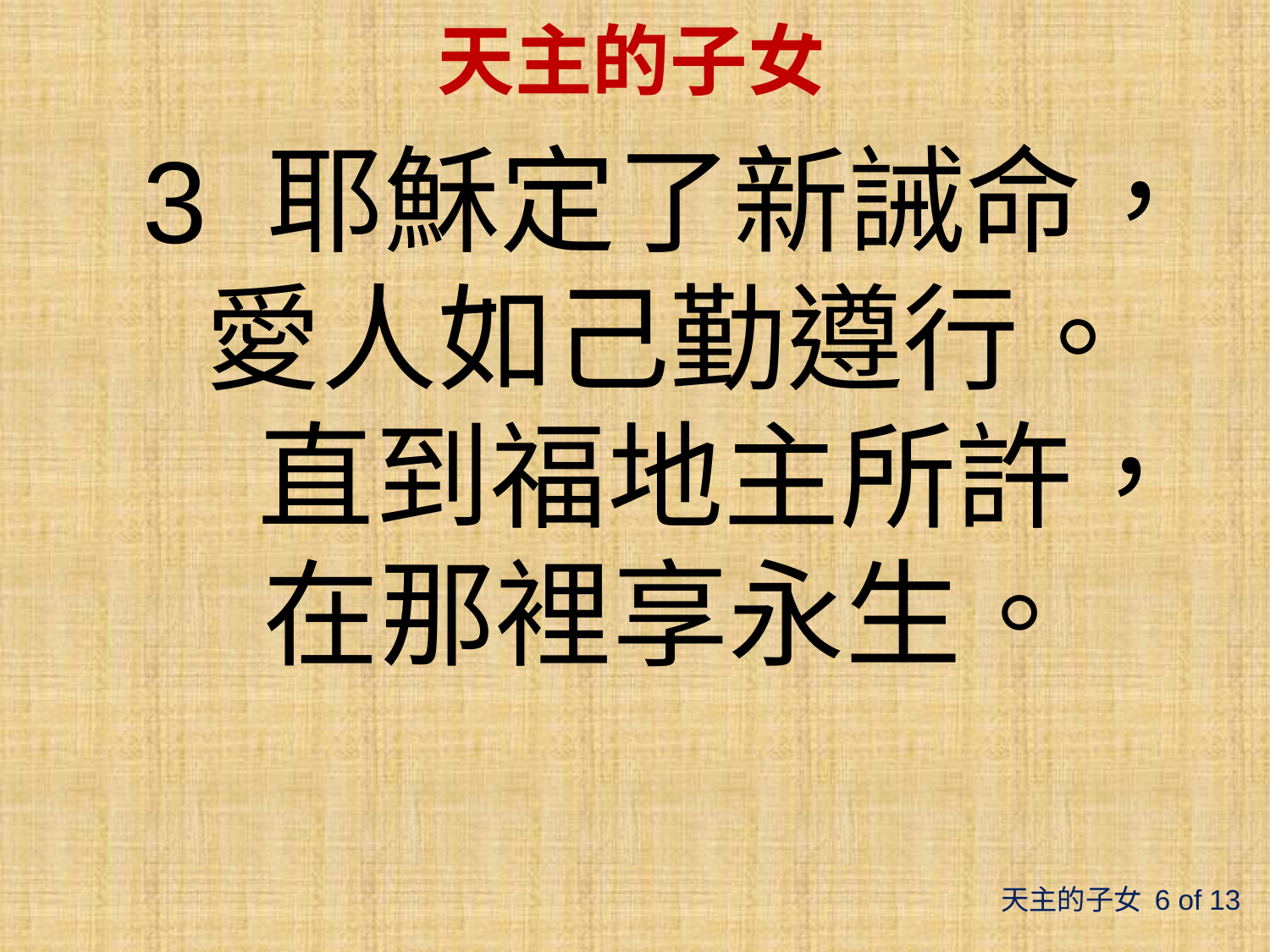

# 天主的子女
3 耶穌定了新誡命，
愛人如己勤遵行。
   直到福地主所許，
在那裡享永生。
天主的子女 6 of 13